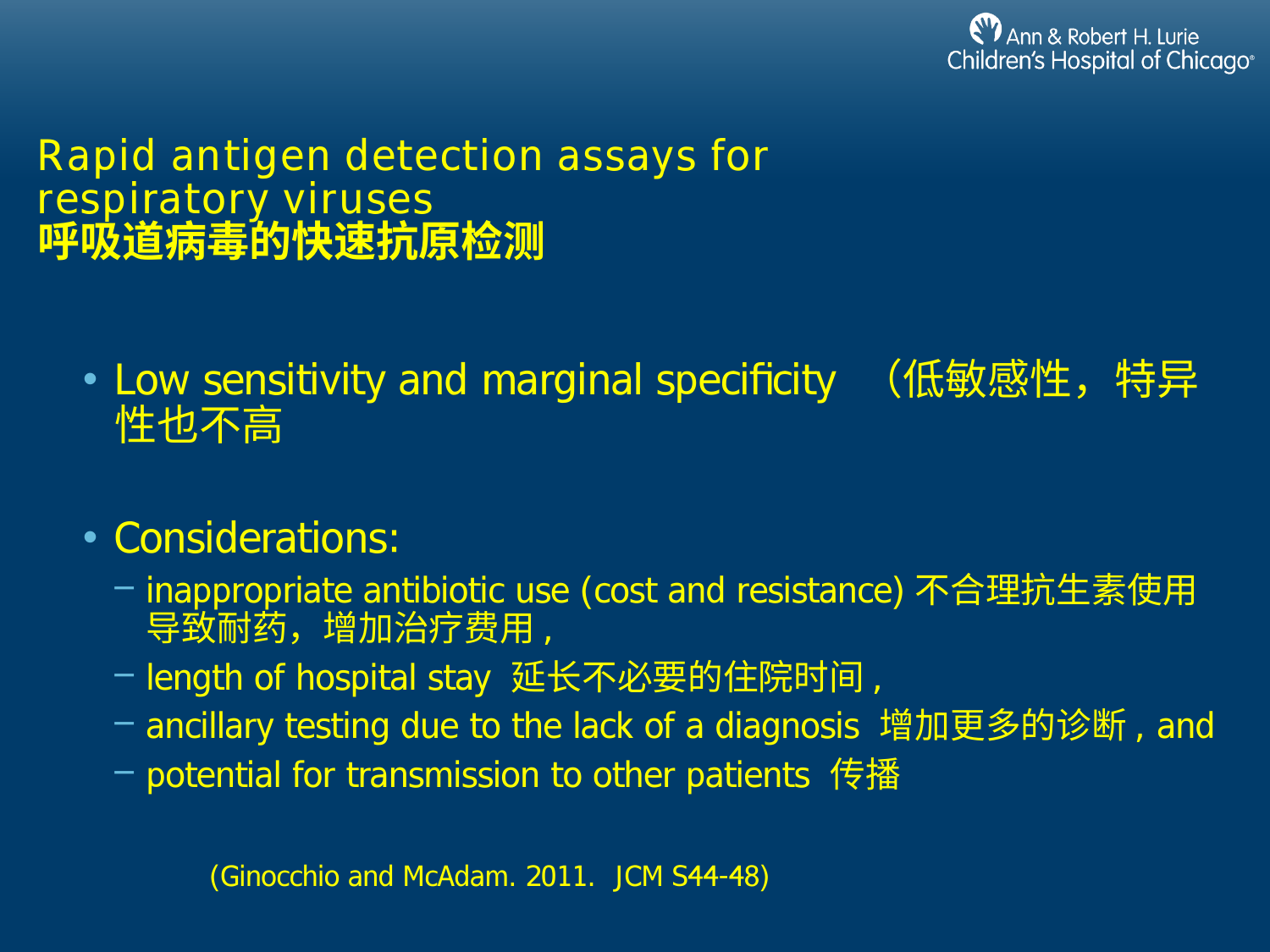

# Rapid antigen detection assays for respiratory viruses 呼吸道病毒的快速抗原检测
Low sensitivity and marginal specificity （低敏感性，特异性也不高

Considerations:
inappropriate antibiotic use (cost and resistance)不合理抗生素使用导致耐药，增加治疗费用,
length of hospital stay 延长不必要的住院时间,
ancillary testing due to the lack of a diagnosis 增加更多的诊断, and
potential for transmission to other patients 传播

 	(Ginocchio and McAdam. 2011.  JCM S44-48)